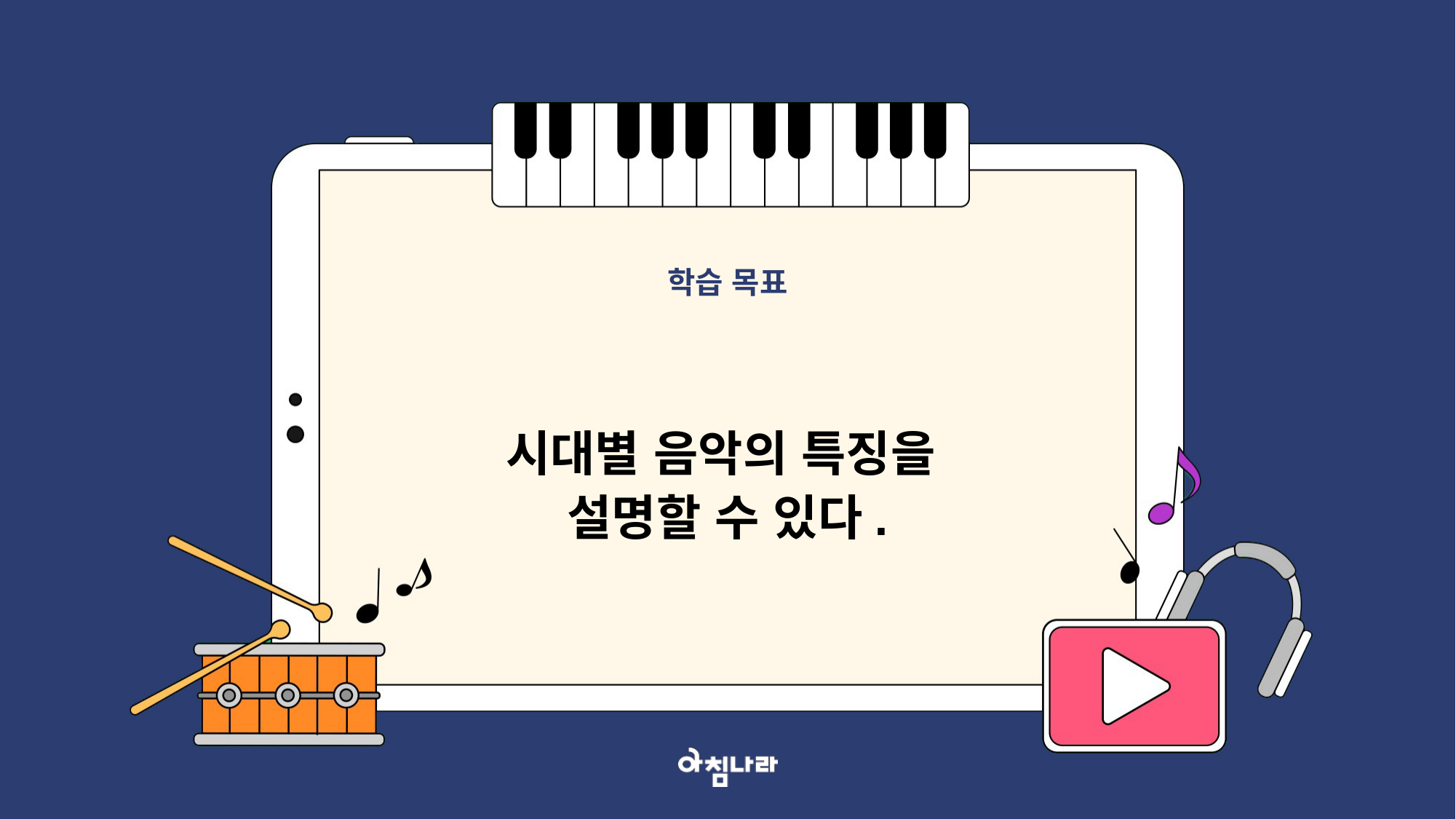

학습 목표
시대별 음악의 특징을
설명할 수 있다.